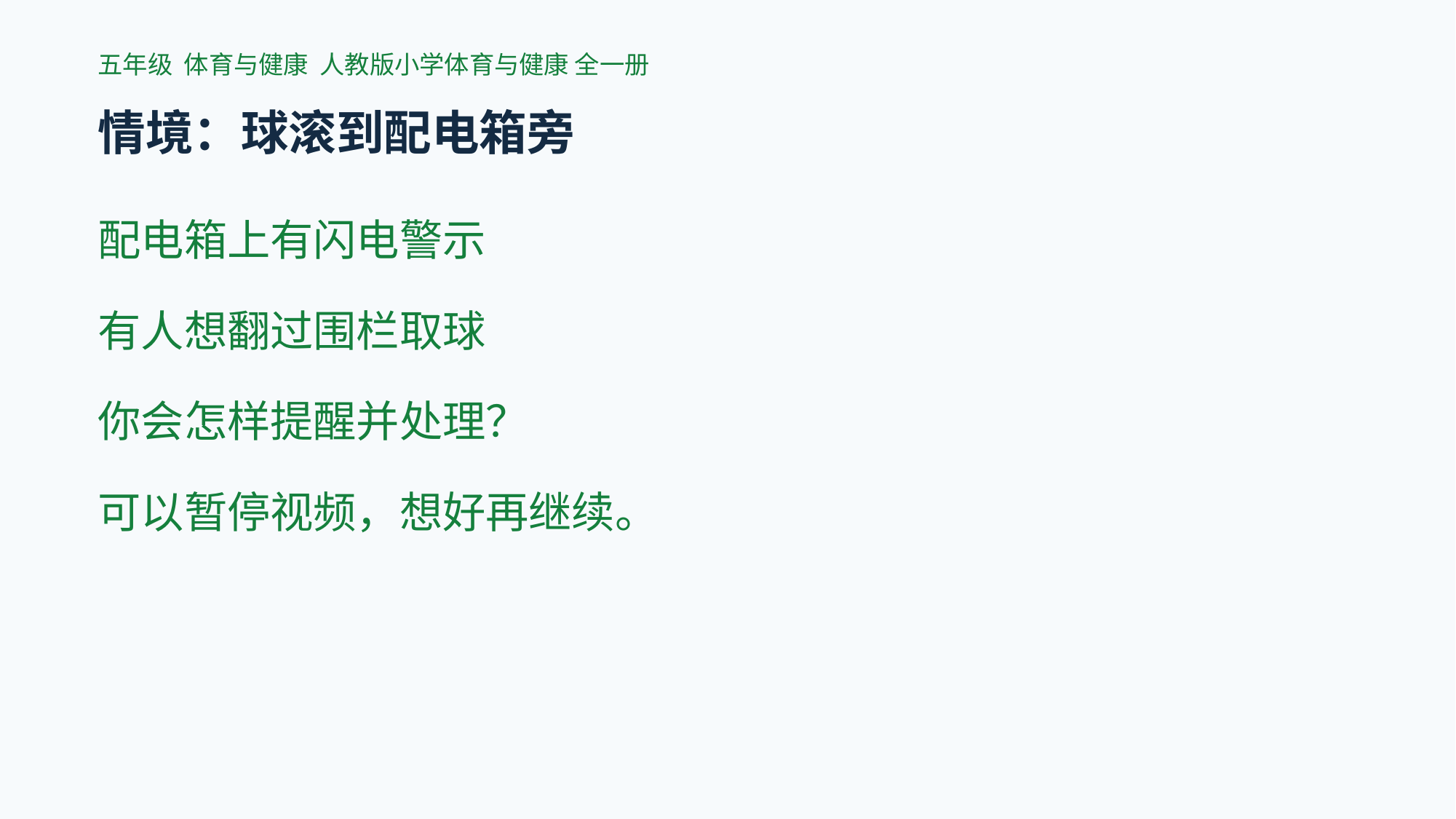

五年级  体育与健康  人教版小学体育与健康 全一册
情境：球滚到配电箱旁
配电箱上有闪电警示
有人想翻过围栏取球
你会怎样提醒并处理？
可以暂停视频，想好再继续。